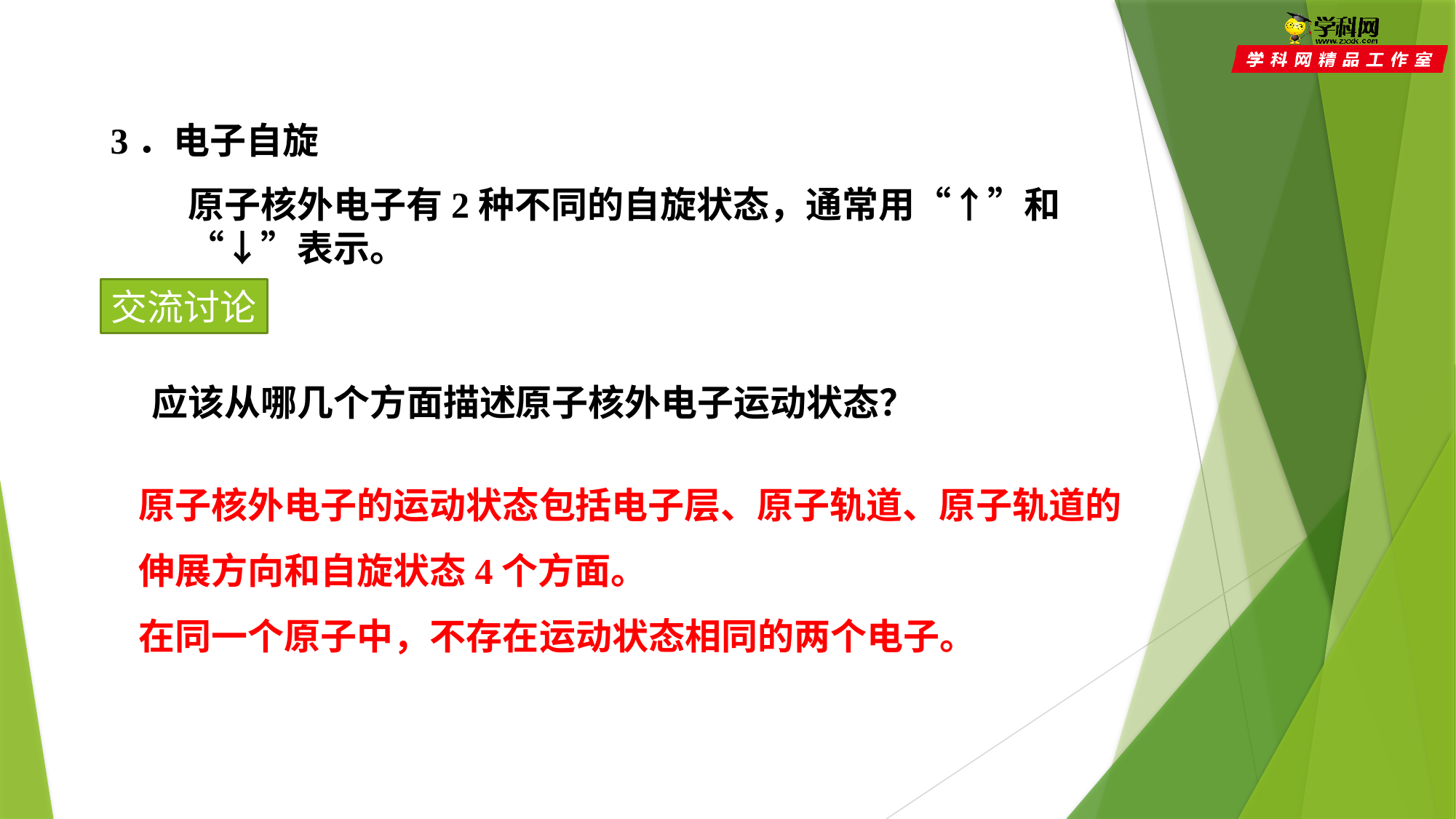

3．电子自旋
原子核外电子有2种不同的自旋状态，通常用“↑”和“↓”表示。
交流讨论
应该从哪几个方面描述原子核外电子运动状态？
原子核外电子的运动状态包括电子层、原子轨道、原子轨道的伸展方向和自旋状态4个方面。
在同一个原子中，不存在运动状态相同的两个电子。